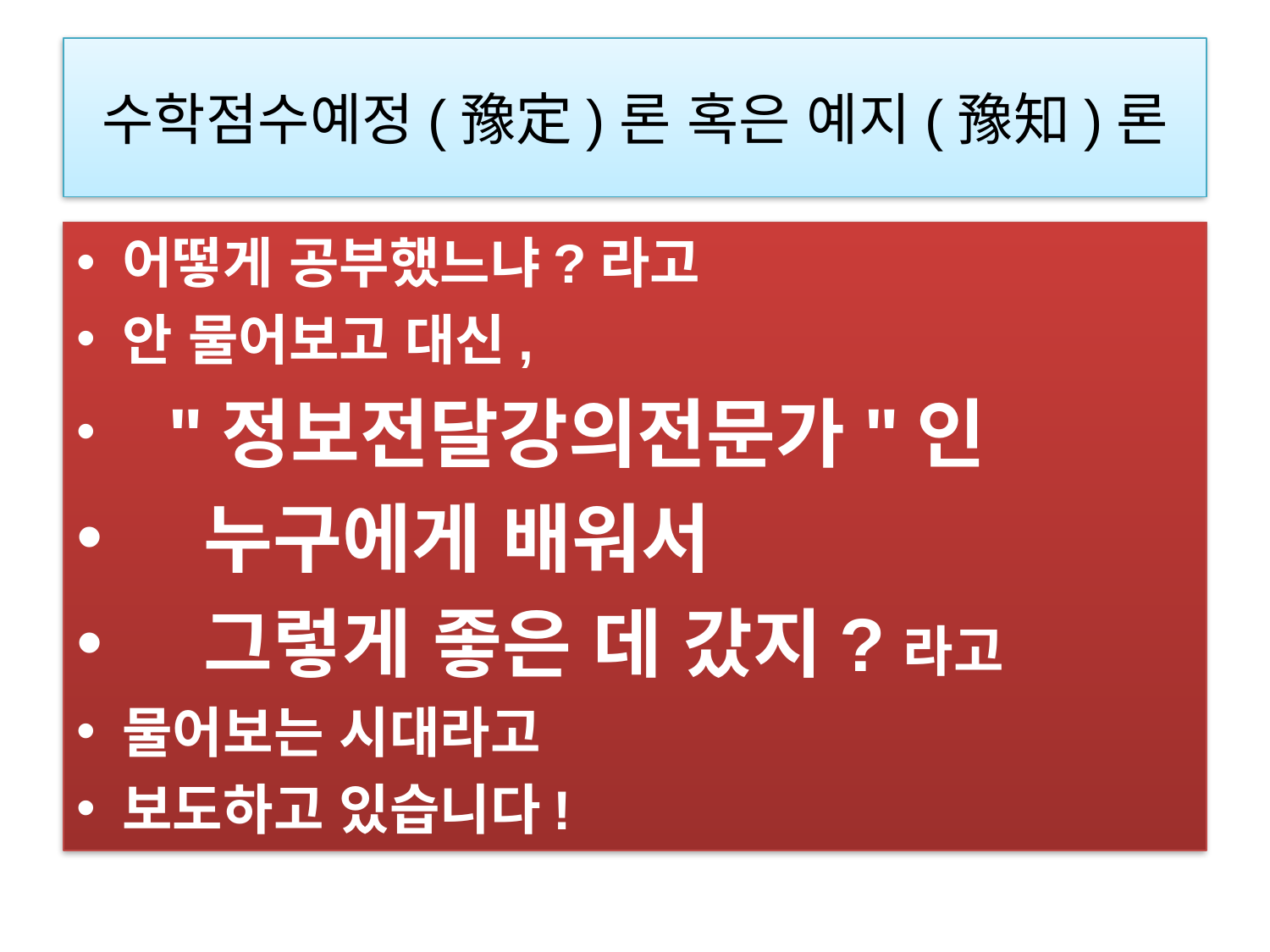

# 수학점수예정(豫定)론 혹은 예지(豫知)론
어떻게 공부했느냐?라고
안 물어보고 대신,
   "정보전달강의전문가"인
   누구에게 배워서
   그렇게 좋은 데 갔지?라고
물어보는 시대라고
보도하고 있습니다!